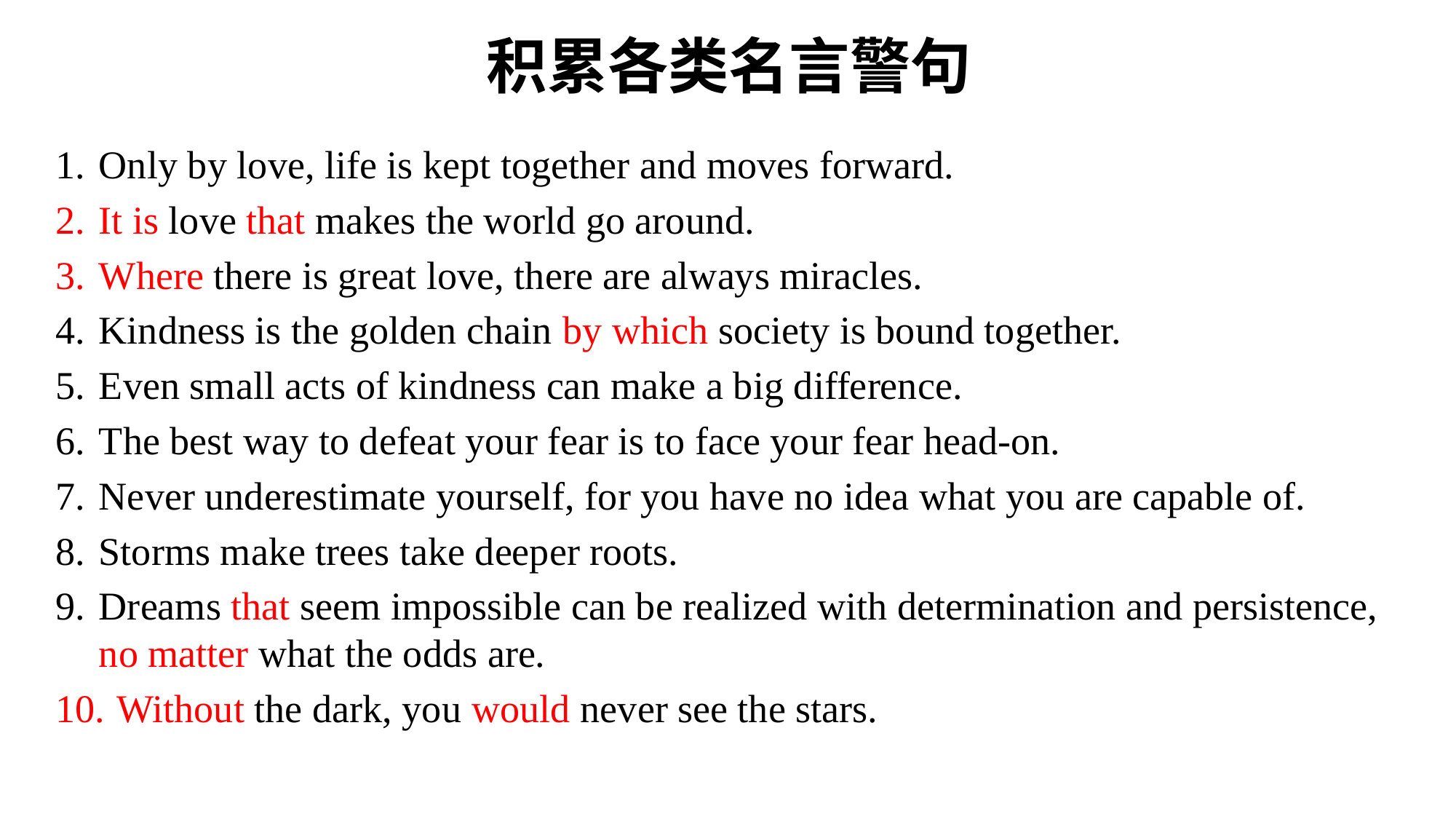

# 积累各类名言警句
Only by love, life is kept together and moves forward.
It is love that makes the world go around.
Where there is great love, there are always miracles.
Kindness is the golden chain by which society is bound together.
Even small acts of kindness can make a big difference.
The best way to defeat your fear is to face your fear head-on.
Never underestimate yourself, for you have no idea what you are capable of.
Storms make trees take deeper roots.
Dreams that seem impossible can be realized with determination and persistence, no matter what the odds are.
Without the dark, you would never see the stars.